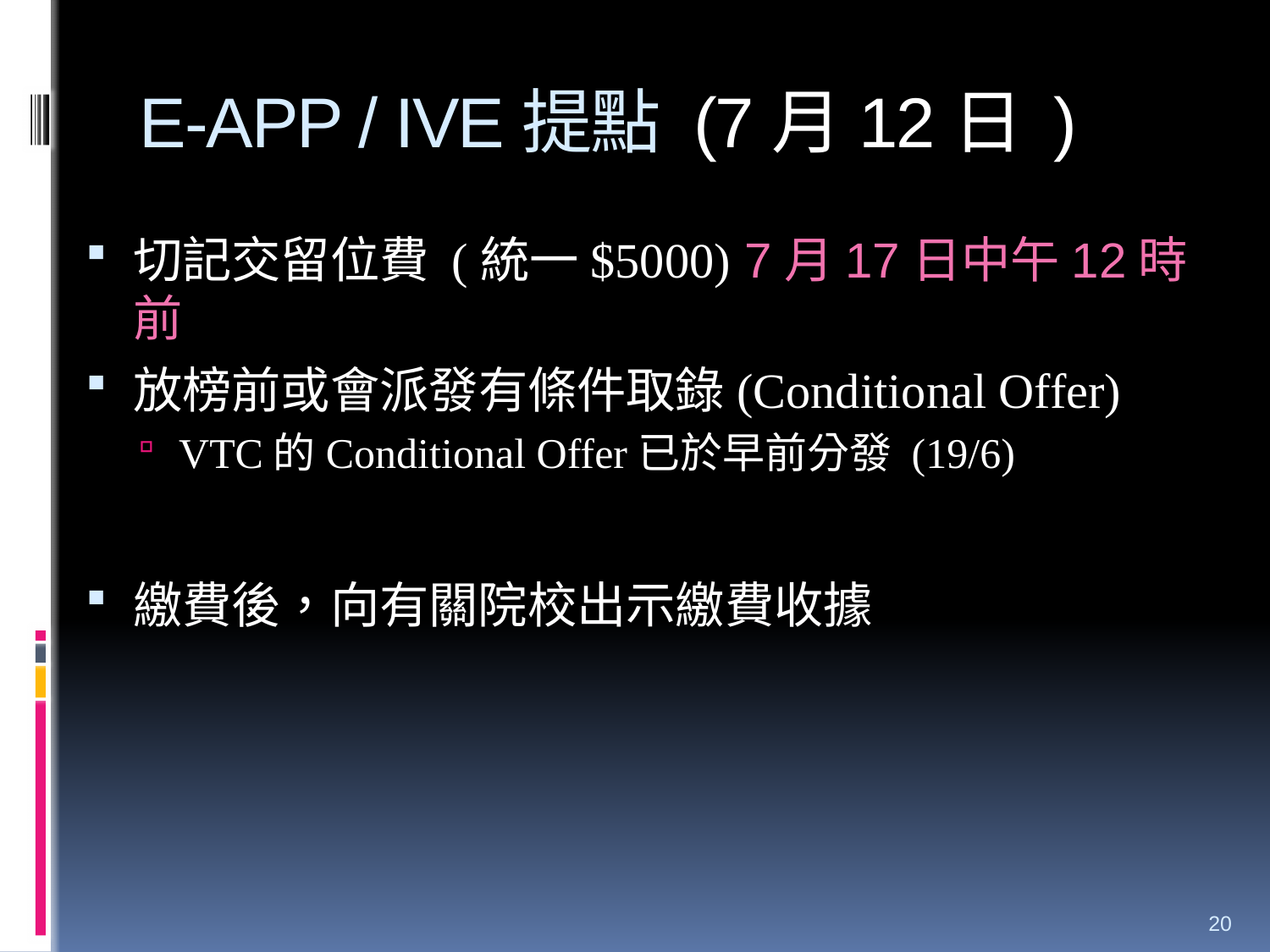

# E-APP / IVE提點 (7月12日 )
切記交留位費 (統一$5000) 7月17日中午12時前
放榜前或會派發有條件取錄(Conditional Offer)
VTC的Conditional Offer已於早前分發 (19/6)

繳費後，向有關院校出示繳費收據
20